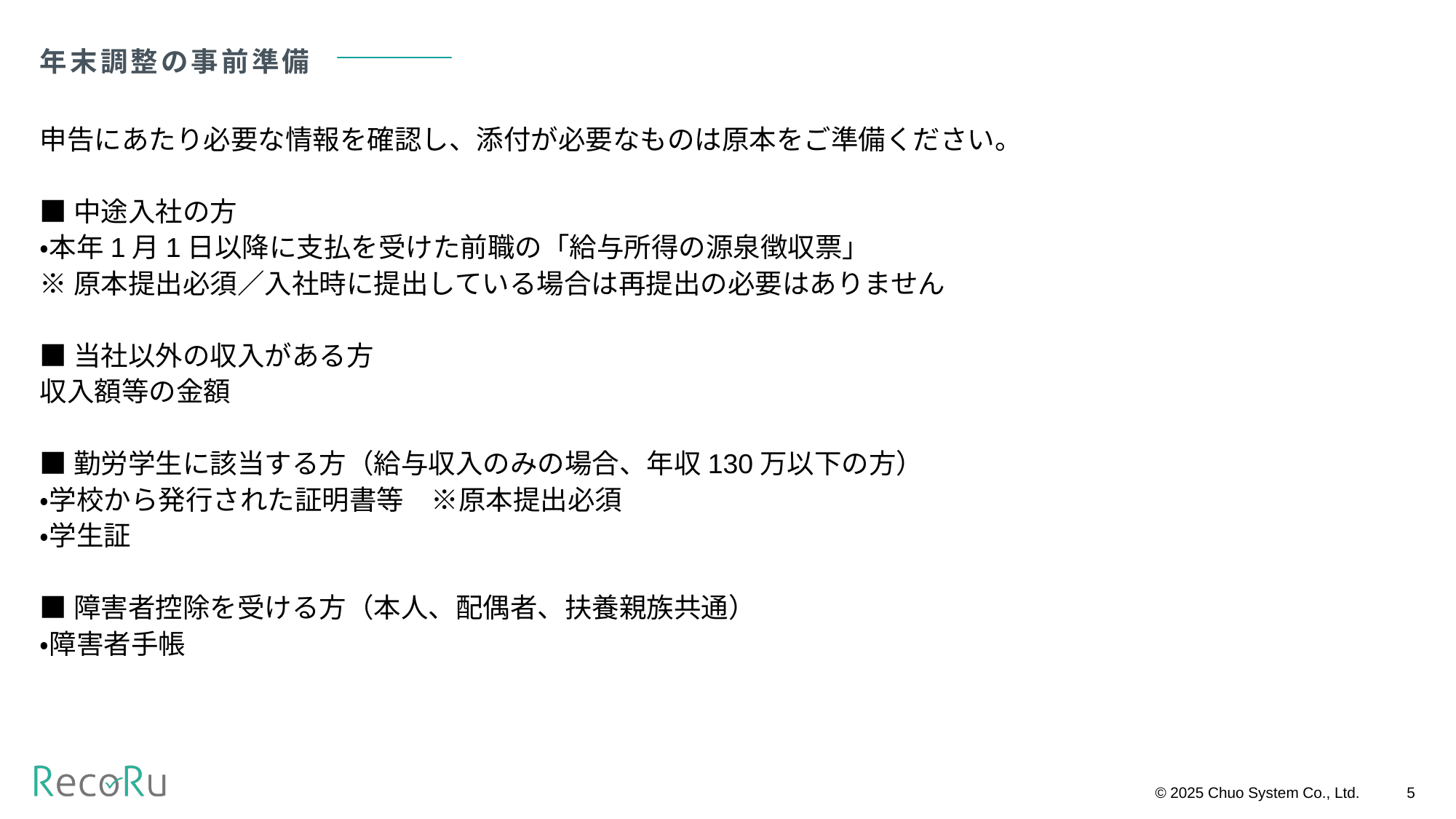

年末調整の事前準備
申告にあたり必要な情報を確認し、添付が必要なものは原本をご準備ください。

■中途入社の方
・本年1月1日以降に支払を受けた前職の「給与所得の源泉徴収票」
※原本提出必須／入社時に提出している場合は再提出の必要はありません

■当社以外の収入がある方
収入額等の金額

■勤労学生に該当する方（給与収入のみの場合、年収130万以下の方）
・学校から発行された証明書等　※原本提出必須
・学生証

■障害者控除を受ける方（本人、配偶者、扶養親族共通）
・障害者手帳